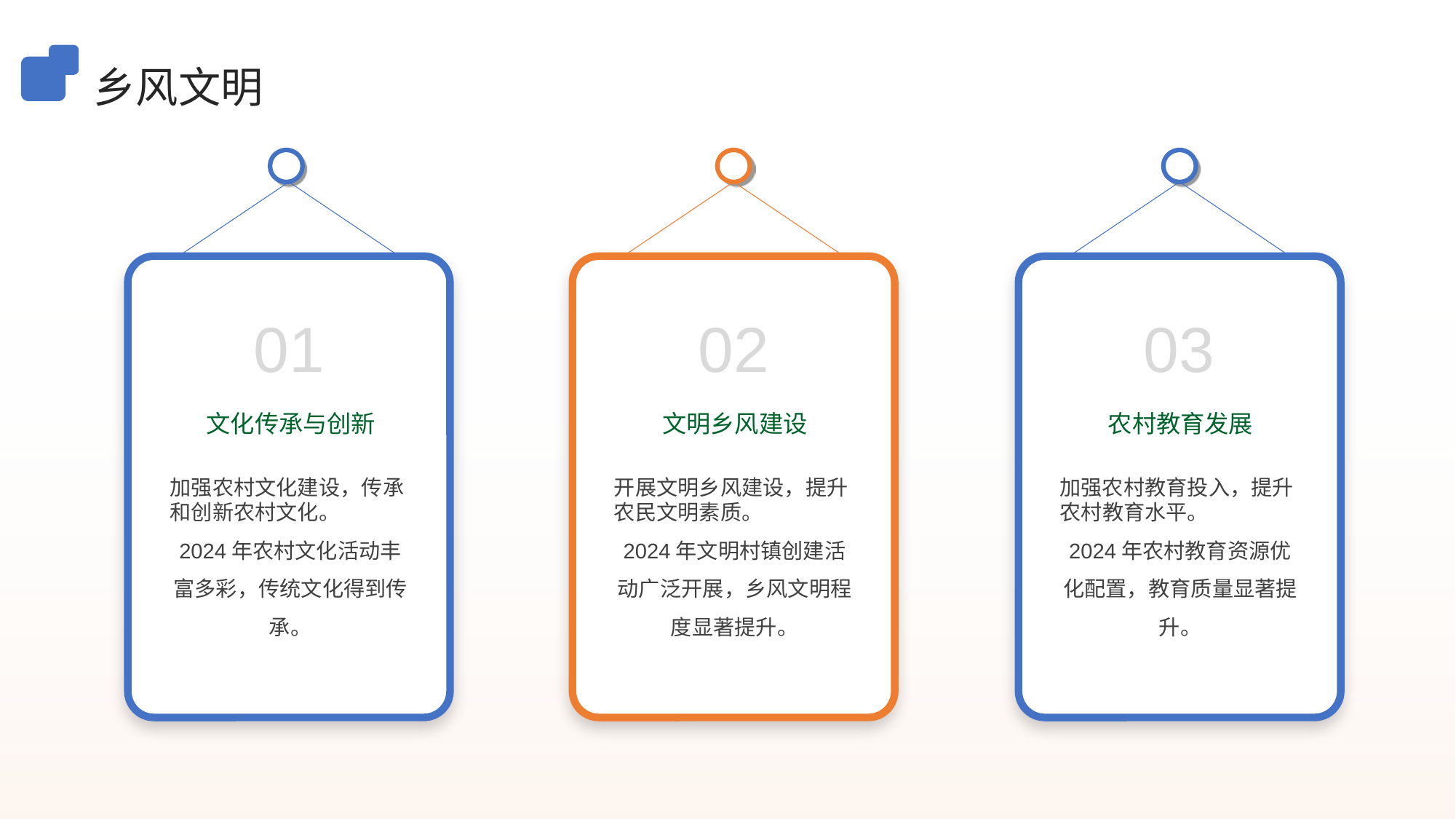

乡风文明

01
02
03
文化传承与创新
文明乡风建设
农村教育发展
加强农村文化建设，传承和创新农村文化。
2024年农村文化活动丰富多彩，传统文化得到传承。
开展文明乡风建设，提升农民文明素质。
2024年文明村镇创建活动广泛开展，乡风文明程度显著提升。
加强农村教育投入，提升农村教育水平。
2024年农村教育资源优化配置，教育质量显著提升。